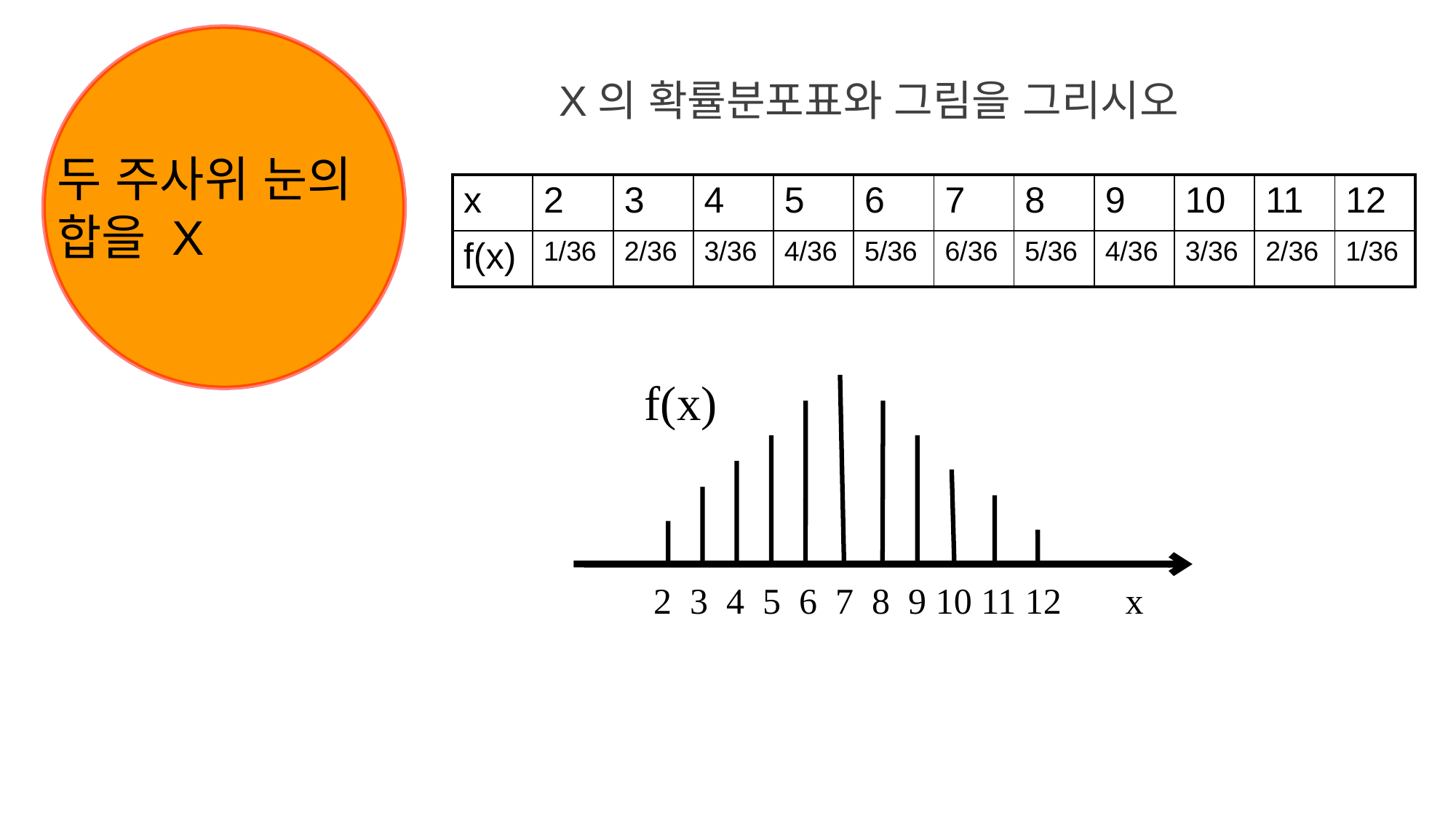

X의 확률분포표와 그림을 그리시오

두 주사위 눈의
합을 X
| x | 2 | 3 | 4 | 5 | 6 | 7 | 8 | 9 | 10 | 11 | 12 |
| --- | --- | --- | --- | --- | --- | --- | --- | --- | --- | --- | --- |
| f(x) | 1/36 | 2/36 | 3/36 | 4/36 | 5/36 | 6/36 | 5/36 | 4/36 | 3/36 | 2/36 | 1/36 |
f(x)

 2  3  4  5  6  7  8  9 10 11 12       x